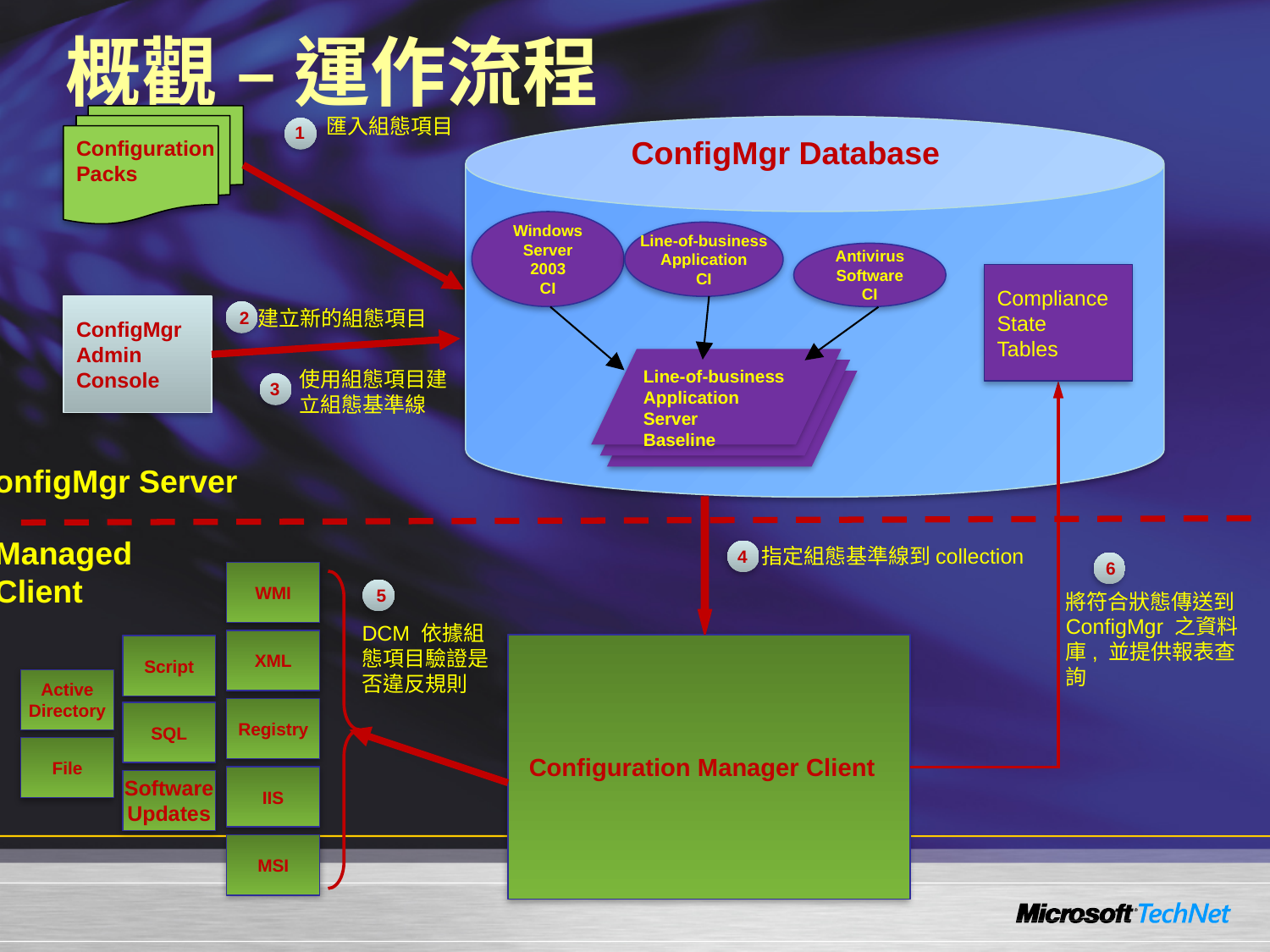

# 概觀 – 運作流程
Configuration
Packs

匯入組態項目
1

ConfigMgr Database
Windows
Server
2003
CI
Line-of-business
Application
CI
Antivirus
Software
CI
Compliance
State
Tables
ConfigMgr
Admin
Console

2

建立新的組態項目

Line-of-business
Application
Server
Baseline

使用組態項目建立組態基準線
3

ConfigMgr Server

Managed
Client
指定組態基準線到collection
4

6

WMI

5

將符合狀態傳送到ConfigMgr 之資料庫, 並提供報表查詢
DCM 依據組態項目驗證是否違反規則
XML
Configuration Manager Client
Script
Active
Directory
Registry
SQL

File
IIS
Software
Updates
MSI